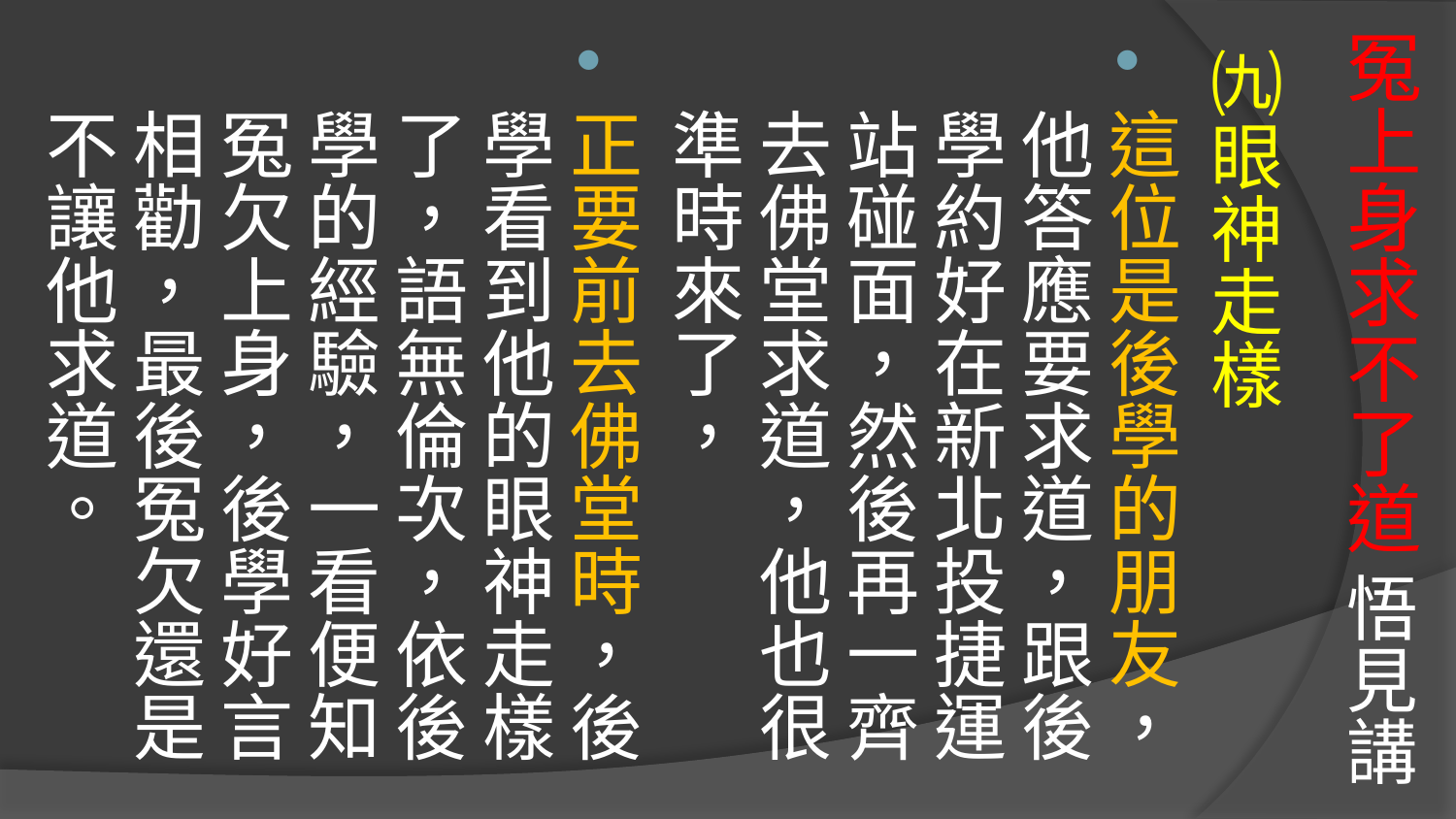

# 冤上身求不了道 悟見講
㈨眼神走樣
這位是後學的朋友，他答應要求道，跟後學約好在新北投捷運站碰面，然後再一齊去佛堂求道，他也很準時來了，
正要前去佛堂時，後學看到他的眼神走樣了，語無倫次，依後學的經驗，一看便知冤欠上身，後學好言相勸，最後冤欠還是不讓他求道。